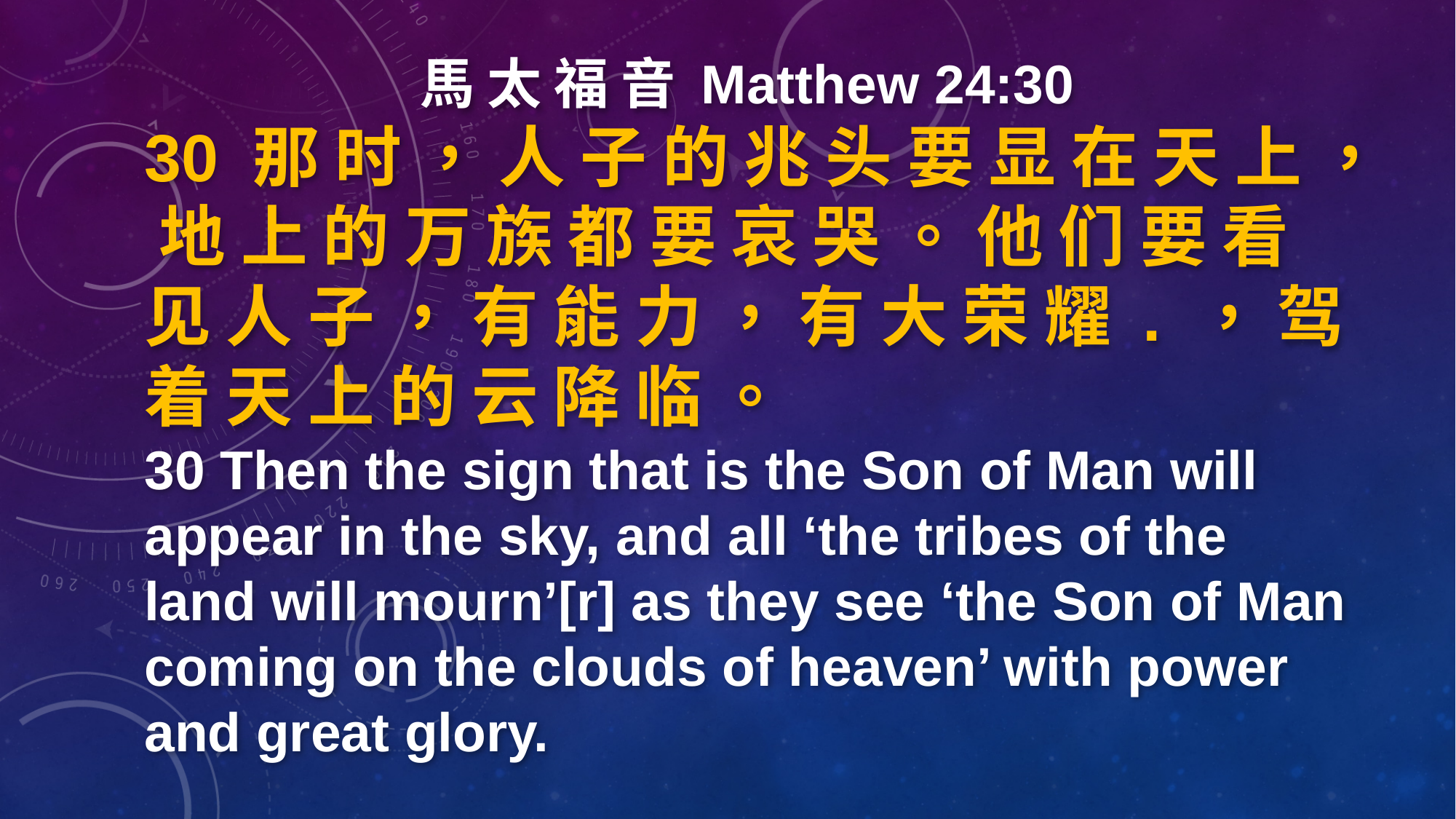

馬 太 福 音 Matthew 24:30
30 那 时 ， 人 子 的 兆 头 要 显 在 天 上 ， 地 上 的 万 族 都 要 哀 哭 。 他 们 要 看 见 人 子 ， 有 能 力 ， 有 大 荣 耀 . ， 驾 着 天 上 的 云 降 临 。
30 Then the sign that is the Son of Man will appear in the sky, and all ‘the tribes of the land will mourn’[r] as they see ‘the Son of Man coming on the clouds of heaven’ with power and great glory.